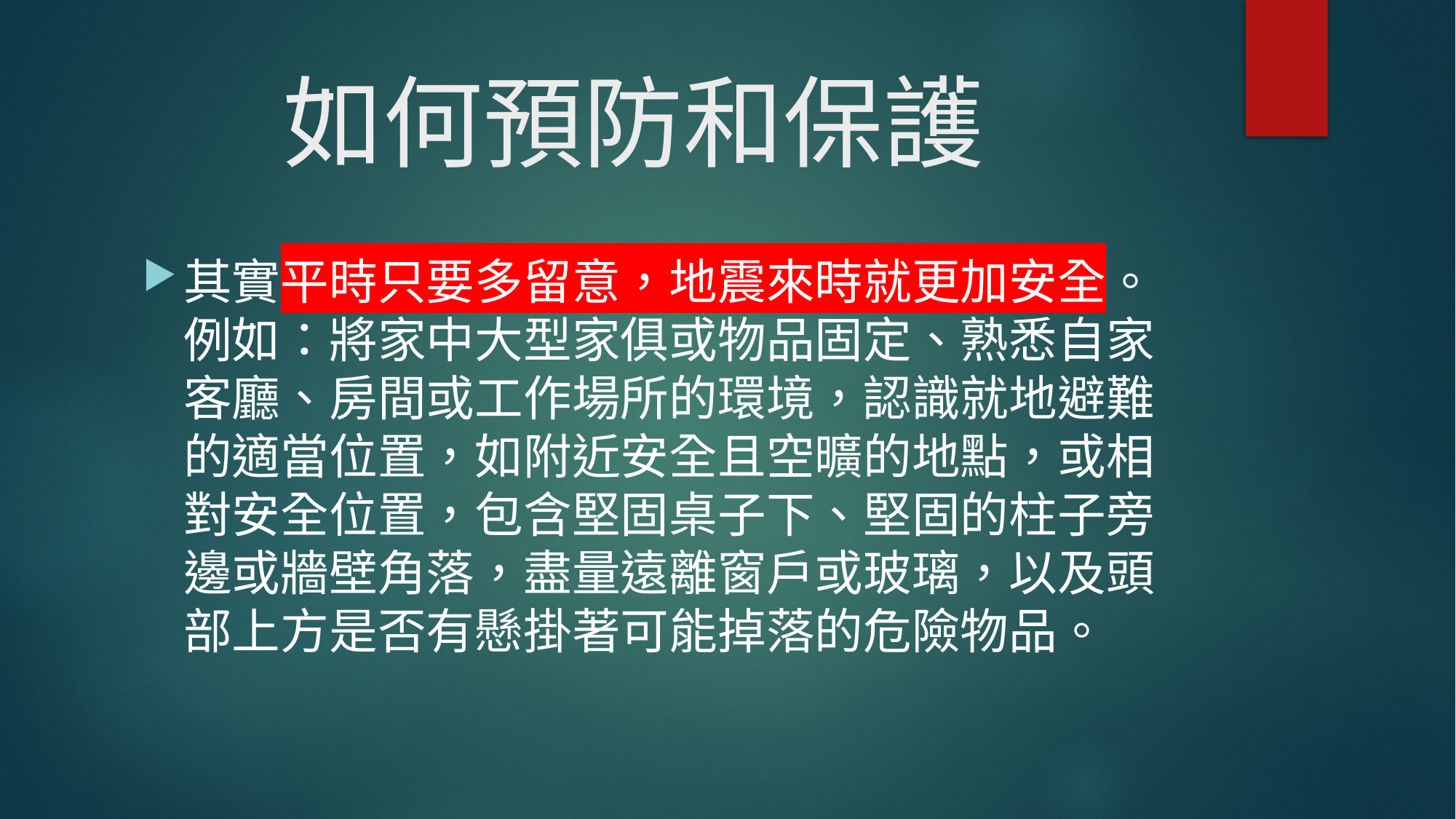

# 如何預防和保護
其實平時只要多留意，地震來時就更加安全。 例如：將家中大型家俱或物品固定、熟悉自家客廳、房間或工作場所的環境，認識就地避難的適當位置，如附近安全且空曠的地點，或相對安全位置，包含堅固桌子下、堅固的柱子旁邊或牆壁角落，盡量遠離窗戶或玻璃，以及頭部上方是否有懸掛著可能掉落的危險物品。